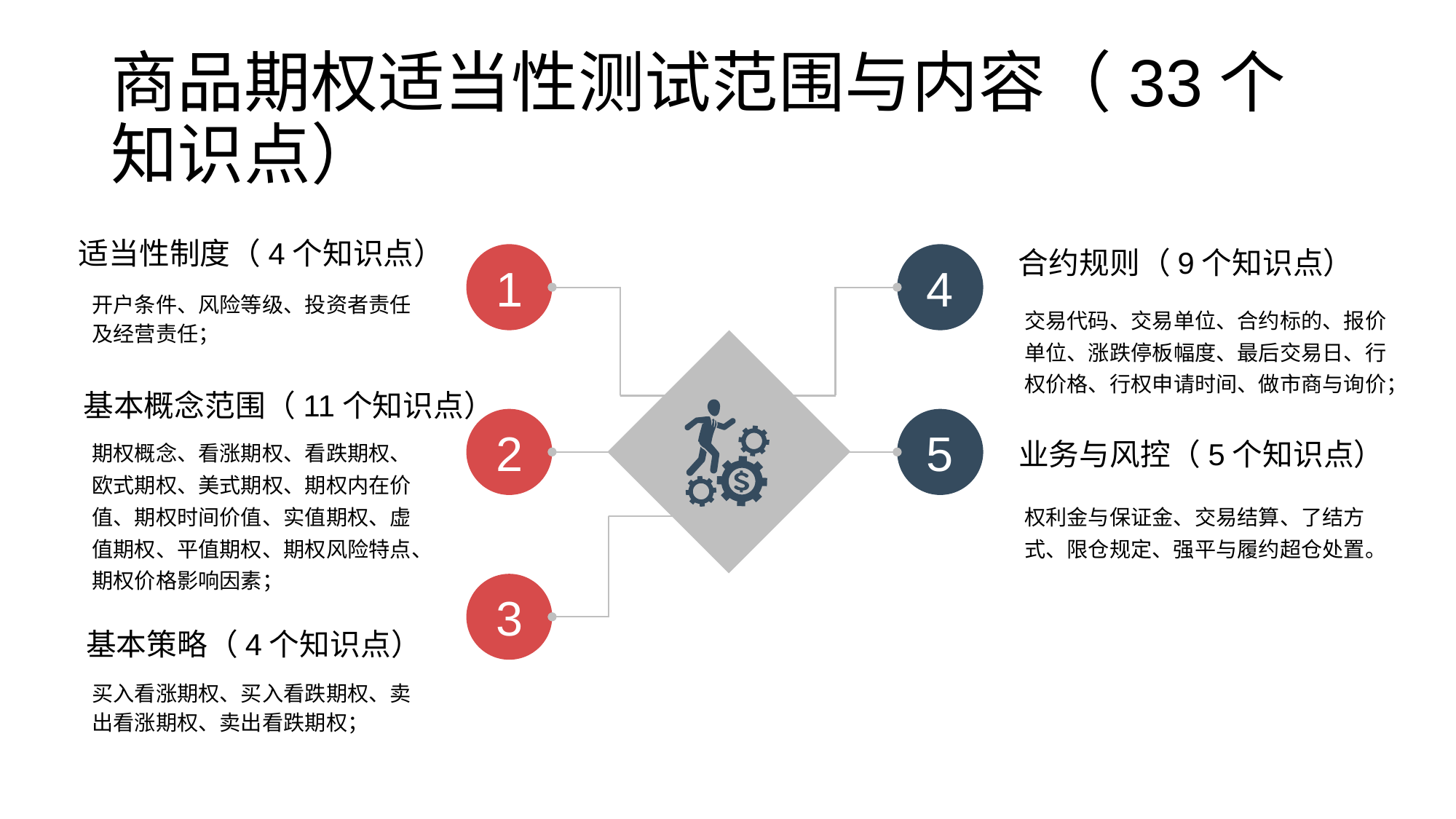

# 商品期权适当性测试范围与内容（33个知识点）
适当性制度（4个知识点）
合约规则（9个知识点）
1
4
开户条件、风险等级、投资者责任及经营责任；

交易代码、交易单位、合约标的、报价单位、涨跌停板幅度、最后交易日、行权价格、行权申请时间、做市商与询价；

基本概念范围（11个知识点）

2
5
期权概念、看涨期权、看跌期权、欧式期权、美式期权、期权内在价值、期权时间价值、实值期权、虚值期权、平值期权、期权风险特点、期权价格影响因素；
业务与风控（5个知识点）
权利金与保证金、交易结算、了结方式、限仓规定、强平与履约超仓处置。
3
基本策略（4个知识点）
买入看涨期权、买入看跌期权、卖出看涨期权、卖出看跌期权；